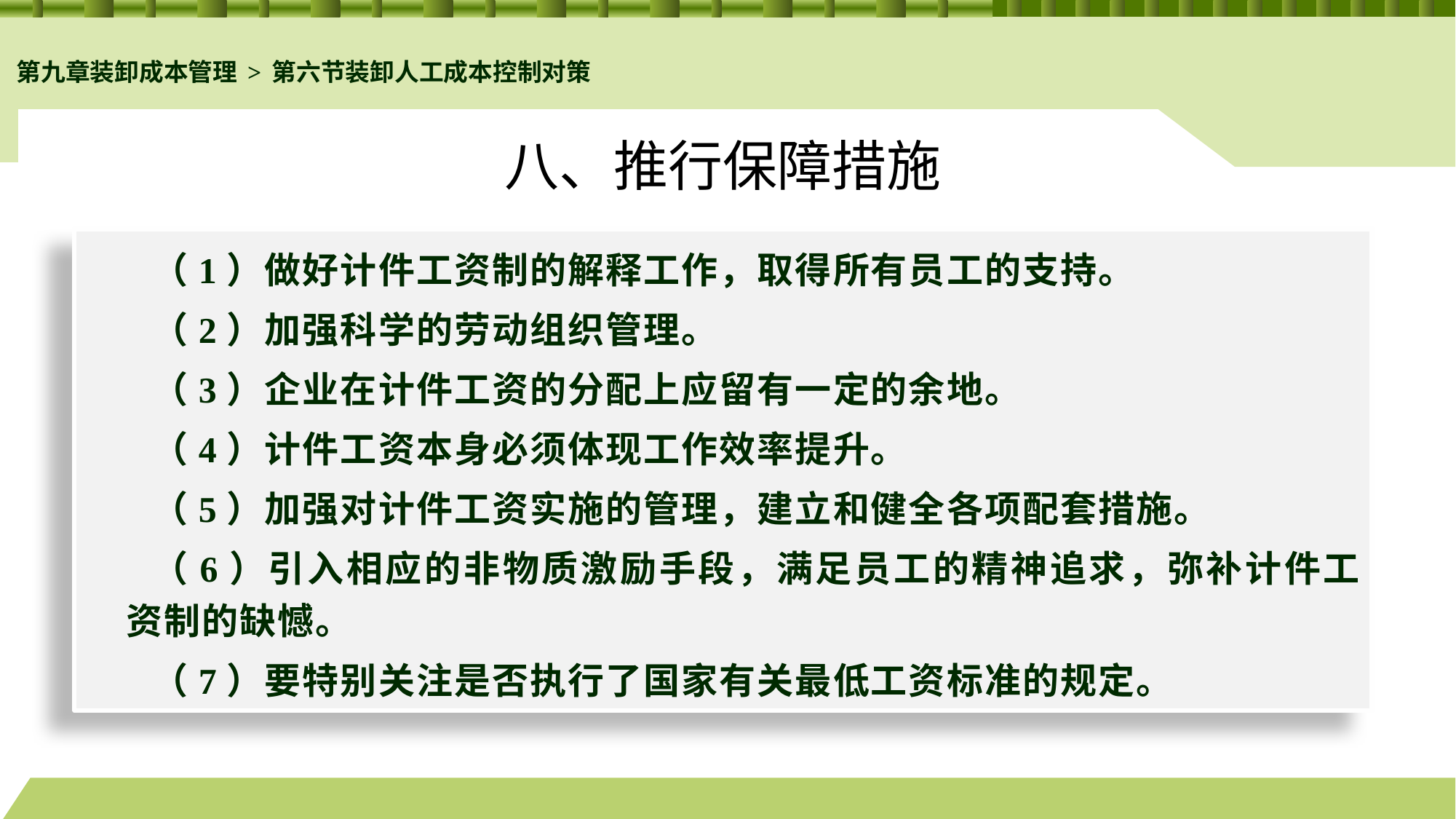

第九章装卸成本管理>第六节装卸人工成本控制对策
# 八、推行保障措施
（1）做好计件工资制的解释工作，取得所有员工的支持。
（2）加强科学的劳动组织管理。
（3）企业在计件工资的分配上应留有一定的余地。
（4）计件工资本身必须体现工作效率提升。
（5）加强对计件工资实施的管理，建立和健全各项配套措施。
（6）引入相应的非物质激励手段，满足员工的精神追求，弥补计件工资制的缺憾。
（7）要特别关注是否执行了国家有关最低工资标准的规定。